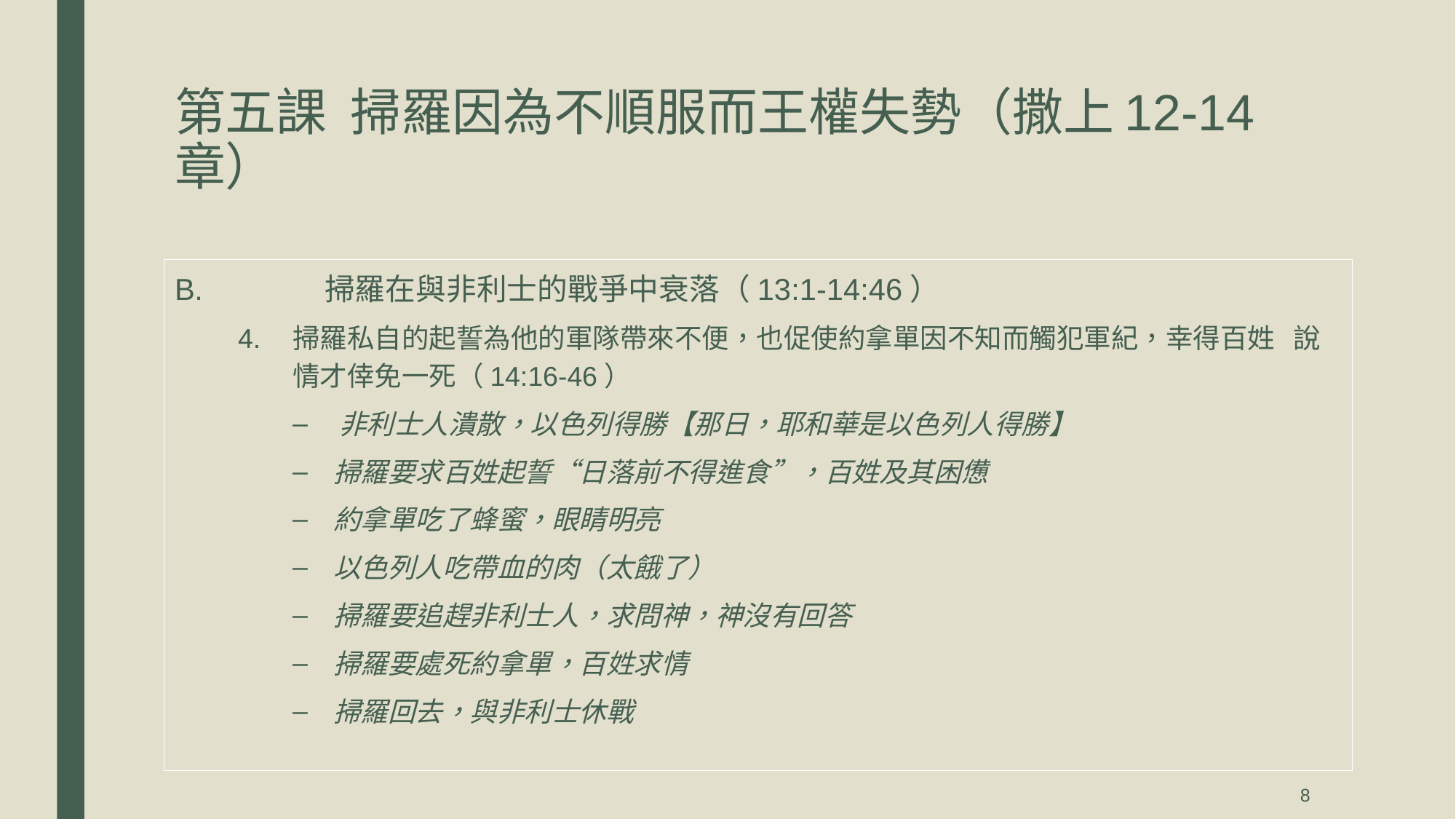

# 第五課  掃羅因為不順服而王權失勢（撒上12-14章）
	掃羅在與非利士的戰爭中衰落（13:1-14:46）
掃羅私自的起誓為他的軍隊帶來不便，也促使約拿單因不知而觸犯軍紀，幸得百姓   說情才倖免一死（14:16-46）
 非利士人潰散，以色列得勝【那日，耶和華是以色列人得勝】
掃羅要求百姓起誓“日落前不得進食”，百姓及其困憊
約拿單吃了蜂蜜，眼睛明亮
以色列人吃帶血的肉（太餓了）
掃羅要追趕非利士人，求問神，神沒有回答
掃羅要處死約拿單，百姓求情
掃羅回去，與非利士休戰

8